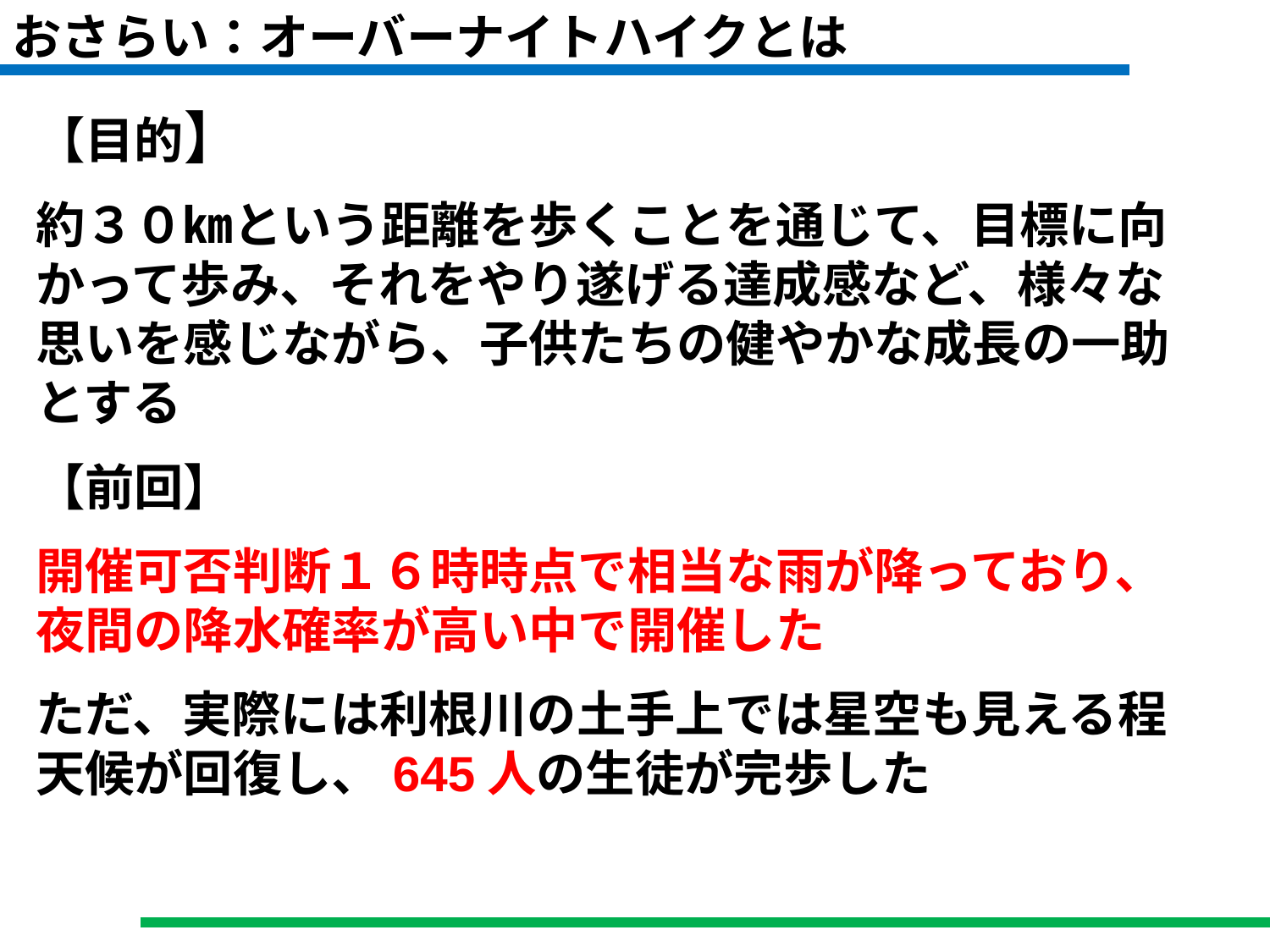

おさらい：オーバーナイトハイクとは
【目的】
約３０㎞という距離を歩くことを通じて、目標に向かって歩み、それをやり遂げる達成感など、様々な思いを感じながら、子供たちの健やかな成長の一助とする
【前回】
開催可否判断１６時時点で相当な雨が降っており、夜間の降水確率が高い中で開催した
ただ、実際には利根川の土手上では星空も見える程天候が回復し、645人の生徒が完歩した